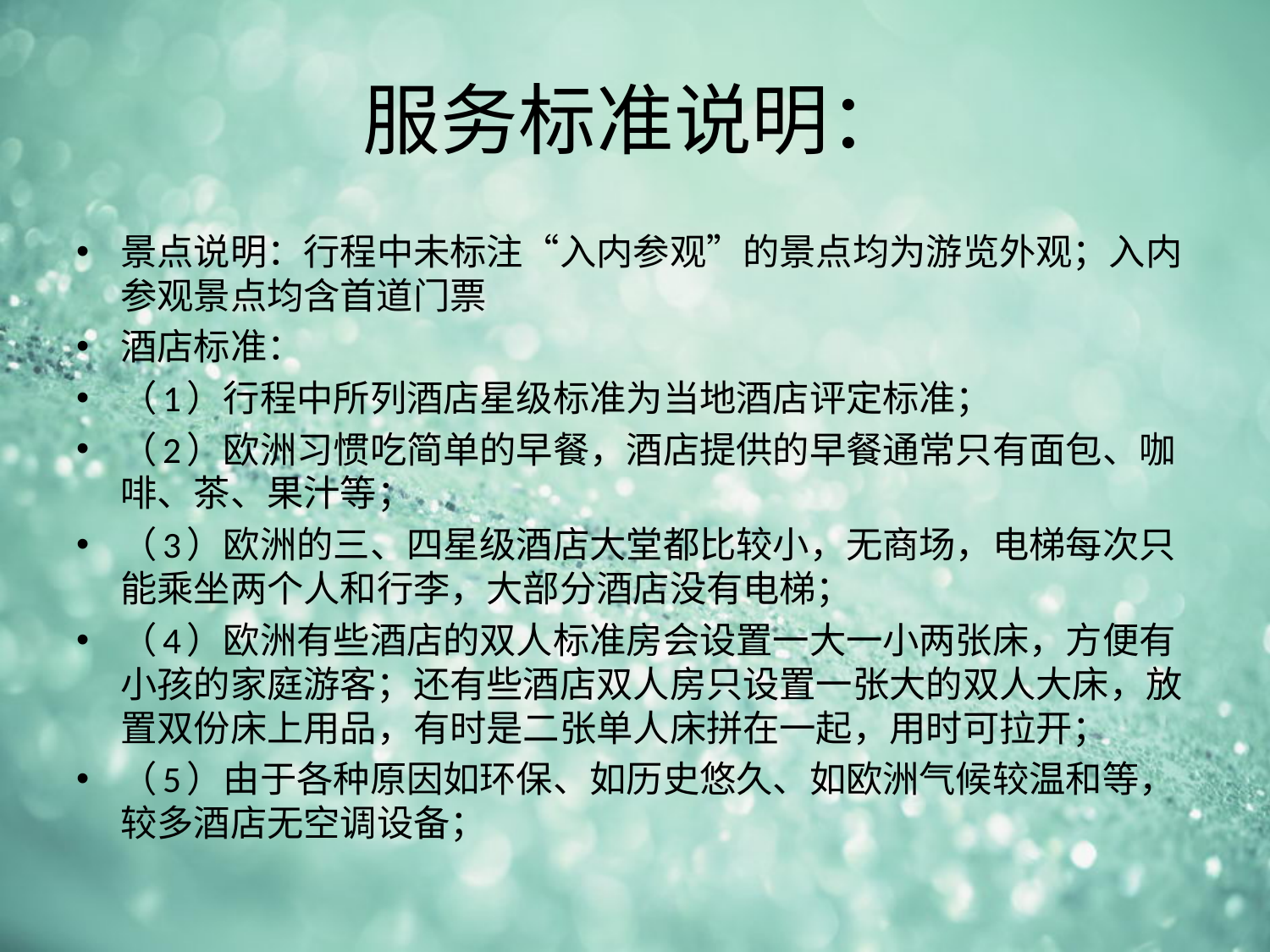

# 服务标准说明：
景点说明：行程中未标注“入内参观”的景点均为游览外观；入内参观景点均含首道门票
酒店标准：
（1）行程中所列酒店星级标准为当地酒店评定标准；
（2）欧洲习惯吃简单的早餐，酒店提供的早餐通常只有面包、咖啡、茶、果汁等；
（3）欧洲的三、四星级酒店大堂都比较小，无商场，电梯每次只能乘坐两个人和行李，大部分酒店没有电梯；
（4）欧洲有些酒店的双人标准房会设置一大一小两张床，方便有小孩的家庭游客；还有些酒店双人房只设置一张大的双人大床，放置双份床上用品，有时是二张单人床拼在一起，用时可拉开；
（5）由于各种原因如环保、如历史悠久、如欧洲气候较温和等，较多酒店无空调设备；